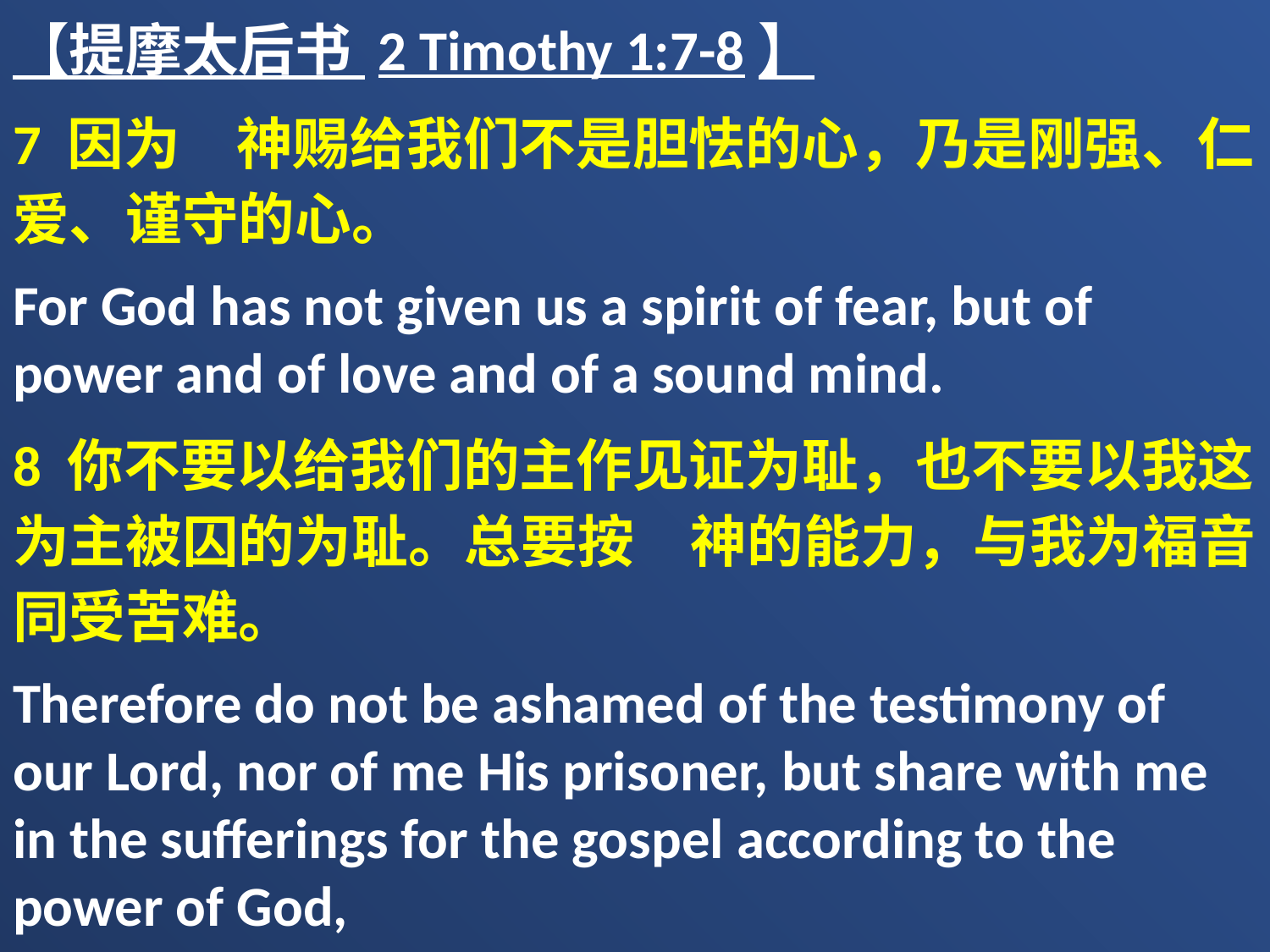

【提摩太后书 2 Timothy 1:7-8】
7 因为　神赐给我们不是胆怯的心，乃是刚强、仁爱、谨守的心。
For God has not given us a spirit of fear, but of power and of love and of a sound mind.
8 你不要以给我们的主作见证为耻，也不要以我这为主被囚的为耻。总要按　神的能力，与我为福音同受苦难。
Therefore do not be ashamed of the testimony of our Lord, nor of me His prisoner, but share with me in the sufferings for the gospel according to the power of God,